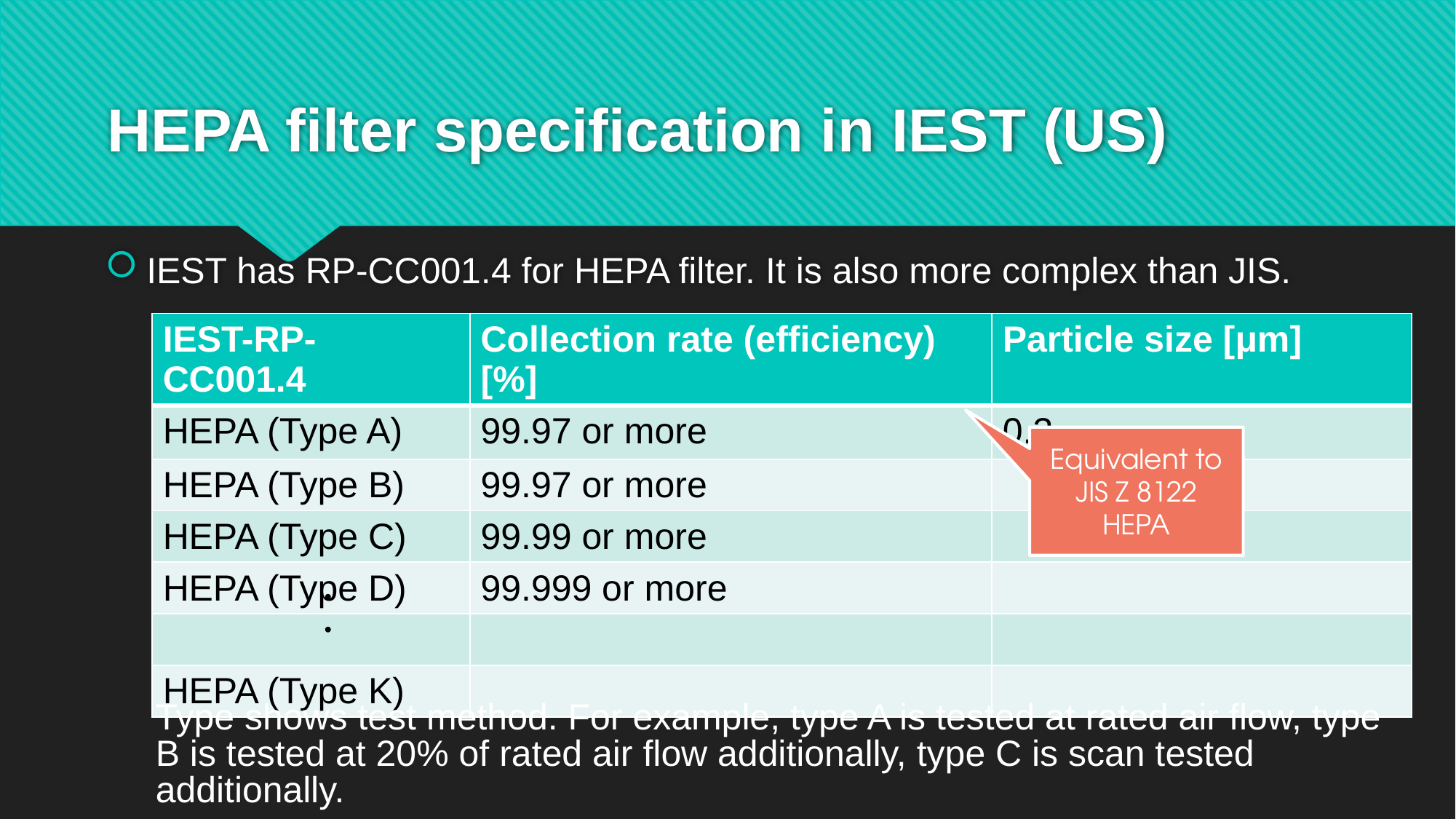

# HEPA filter specification in IEST (US)
IEST has RP-CC001.4 for HEPA filter. It is also more complex than JIS.
| IEST-RP-CC001.4 | Collection rate (efficiency) [%] | Particle size [μm] |
| --- | --- | --- |
| HEPA (Type A) | 99.97 or more | 0.3 |
| HEPA (Type B) | 99.97 or more |  |
| HEPA (Type C) | 99.99 or more |  |
| HEPA (Type D) | 99.999 or more |  |
|  |  |  |
| HEPA (Type K) |  |  |
Equivalent to JIS Z 8122 HEPA
・・
Type shows test method. For example, type A is tested at rated air flow, type B is tested at 20% of rated air flow additionally, type C is scan tested additionally.